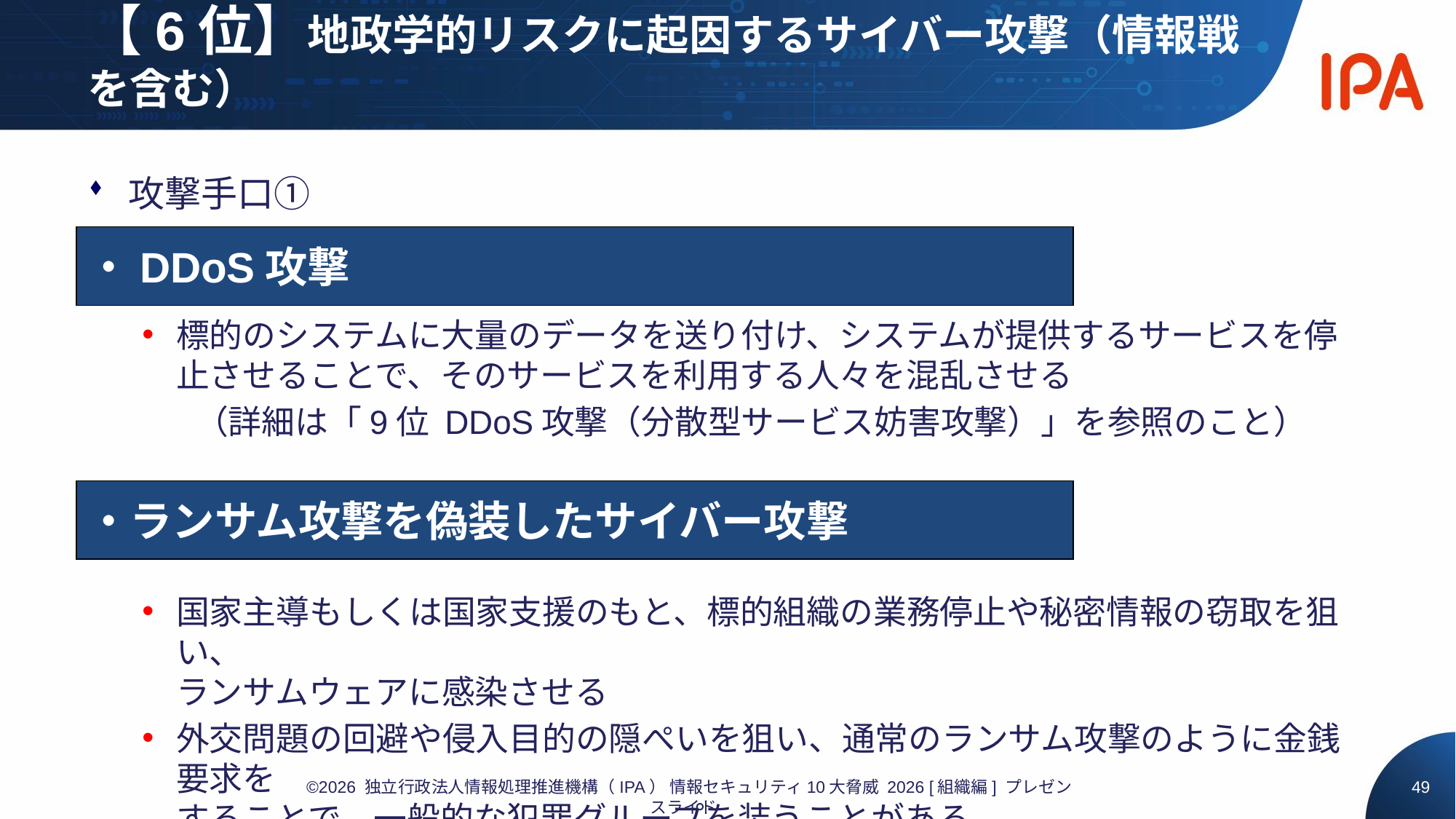

# 【6位】地政学的リスクに起因するサイバー攻撃（情報戦を含む）
攻撃手口①

標的のシステムに大量のデータを送り付け、システムが提供するサービスを停止させることで、そのサービスを利用する人々を混乱させる
　　（詳細は「9位 DDoS攻撃（分散型サービス妨害攻撃）」を参照のこと）

国家主導もしくは国家支援のもと、標的組織の業務停止や秘密情報の窃取を狙い、
ランサムウェアに感染させる
外交問題の回避や侵入目的の隠ぺいを狙い、通常のランサム攻撃のように金銭要求を
することで、一般的な犯罪グループを装うことがある
・DDoS攻撃
・ランサム攻撃を偽装したサイバー攻撃
49
©2026 独立行政法人情報処理推進機構（IPA） 情報セキュリティ10大脅威 2026 [組織編] プレゼンスライド